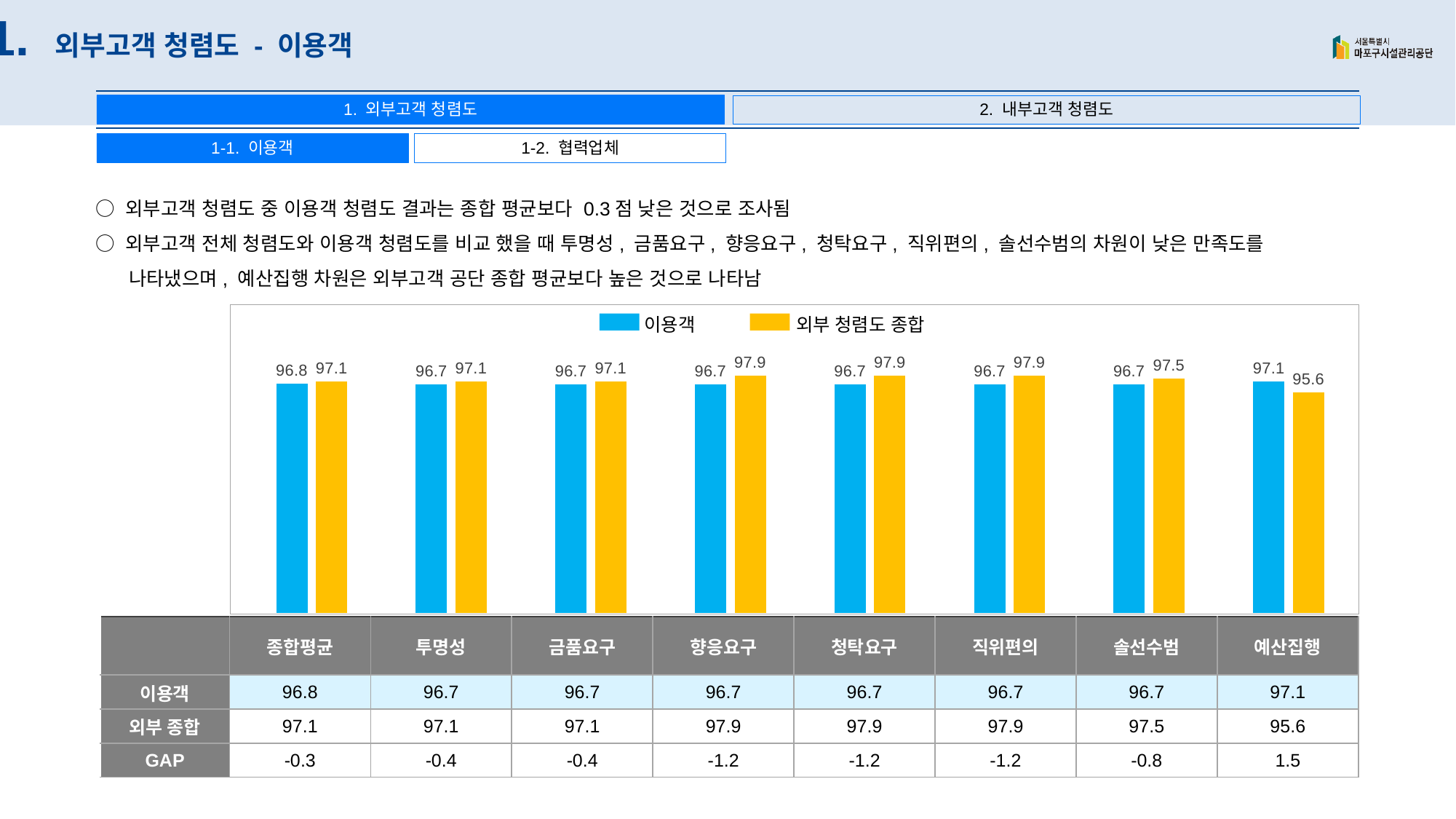

01. 외부고객 청렴도 - 이용객
1. 외부고객 청렴도
2. 내부고객 청렴도
1-1. 이용객
1-2. 협력업체
○ 외부고객 청렴도 중 이용객 청렴도 결과는 종합 평균보다 0.3점 낮은 것으로 조사됨
○ 외부고객 전체 청렴도와 이용객 청렴도를 비교 했을 때 투명성, 금품요구, 향응요구, 청탁요구, 직위편의, 솔선수범의 차원이 낮은 만족도를 나타냈으며, 예산집행 차원은 외부고객 공단 종합 평균보다 높은 것으로 나타남

### Chart

| Category |  |  |
|---|---|---|
이용객
외부 청렴도 종합

|  | 종합평균 | 투명성 | 금품요구 | 향응요구 | 청탁요구 | 직위편의 | 솔선수범 | 예산집행 |
| --- | --- | --- | --- | --- | --- | --- | --- | --- |
| 이용객 | 96.8 | 96.7 | 96.7 | 96.7 | 96.7 | 96.7 | 96.7 | 97.1 |
| 외부 종합 | 97.1 | 97.1 | 97.1 | 97.9 | 97.9 | 97.9 | 97.5 | 95.6 |
| GAP | -0.3 | -0.4 | -0.4 | -1.2 | -1.2 | -1.2 | -0.8 | 1.5 |